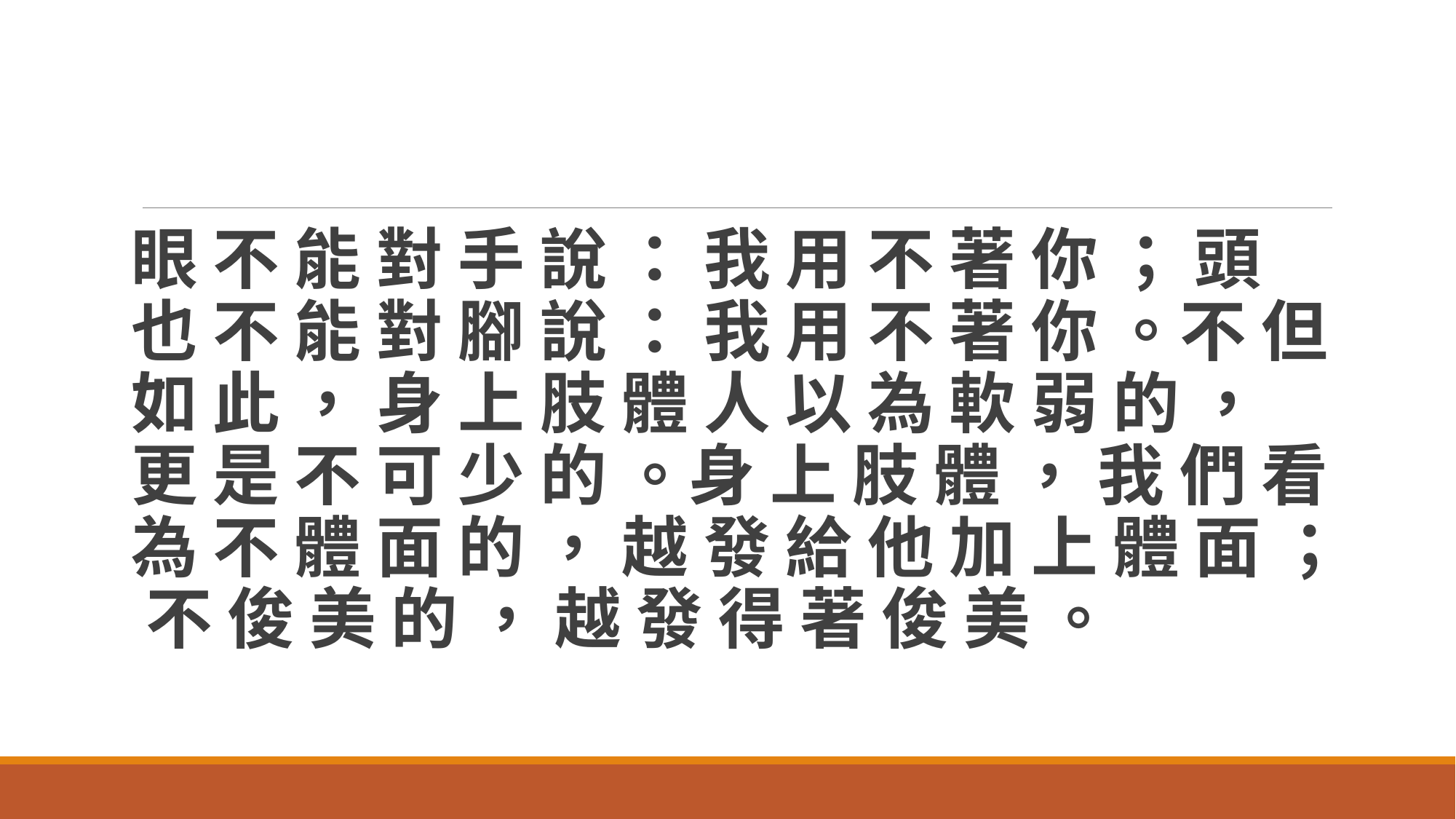

#
眼 不 能 對 手 說 ： 我 用 不 著 你 ； 頭 也 不 能 對 腳 說 ： 我 用 不 著 你 。不 但 如 此 ， 身 上 肢 體 人 以 為 軟 弱 的 ， 更 是 不 可 少 的 。身 上 肢 體 ， 我 們 看 為 不 體 面 的 ， 越 發 給 他 加 上 體 面 ； 不 俊 美 的 ， 越 發 得 著 俊 美 。